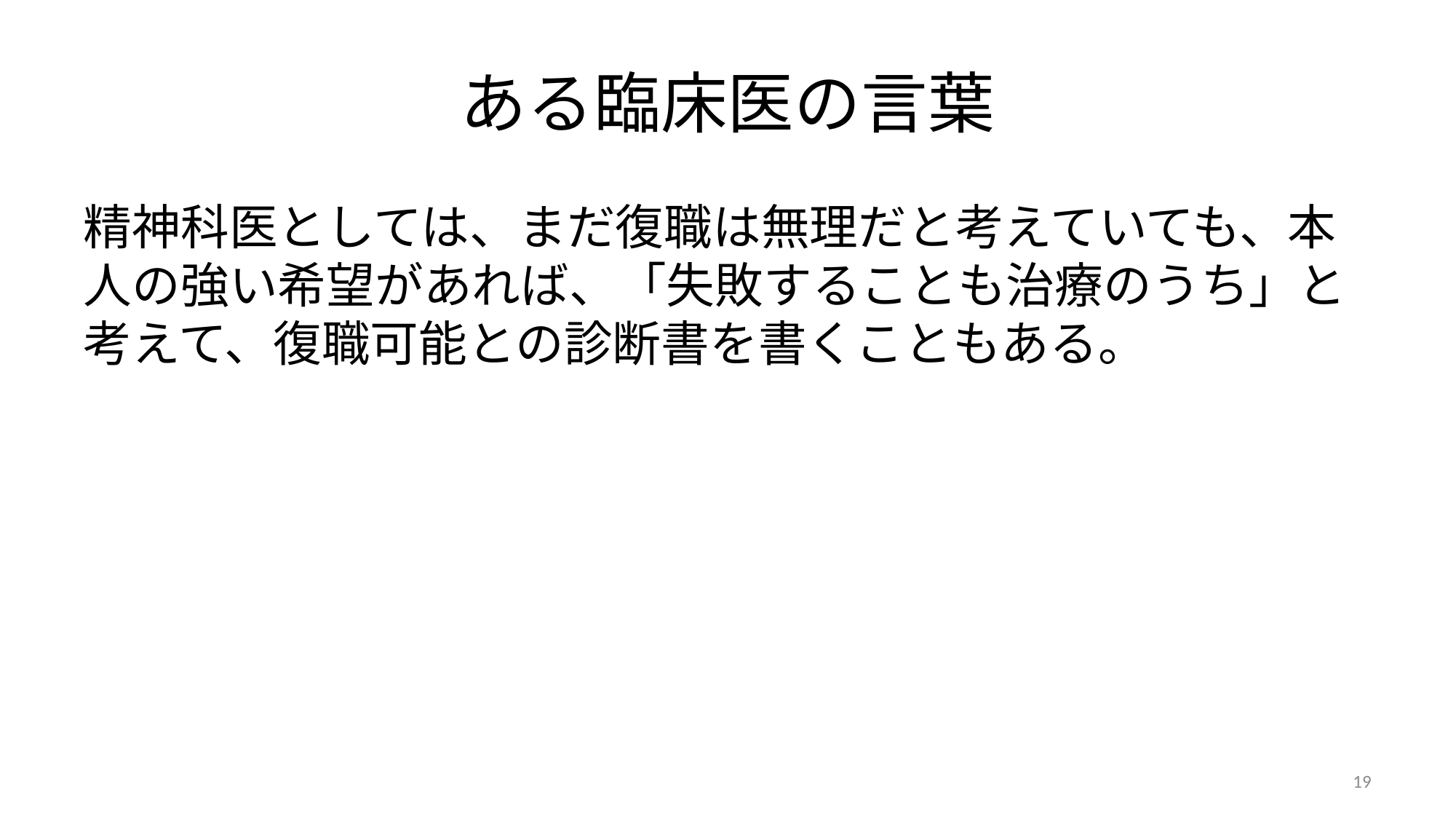

# ある臨床医の言葉
精神科医としては、まだ復職は無理だと考えていても、本人の強い希望があれば、「失敗することも治療のうち」と考えて、復職可能との診断書を書くこともある。

19